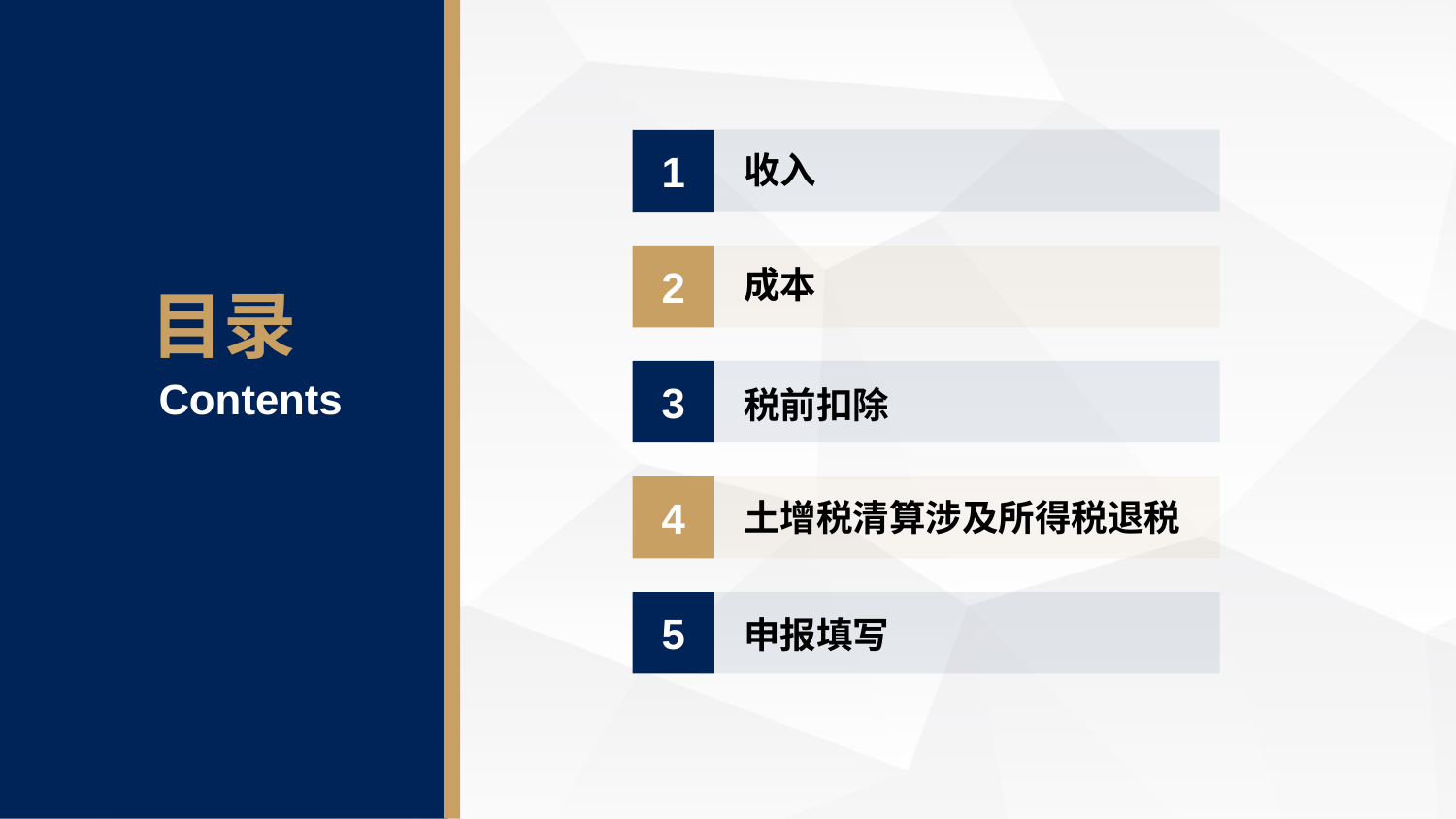

1
收入
2

成本
目录
3

Contents
税前扣除
4

土增税清算涉及所得税退税
5

申报填写